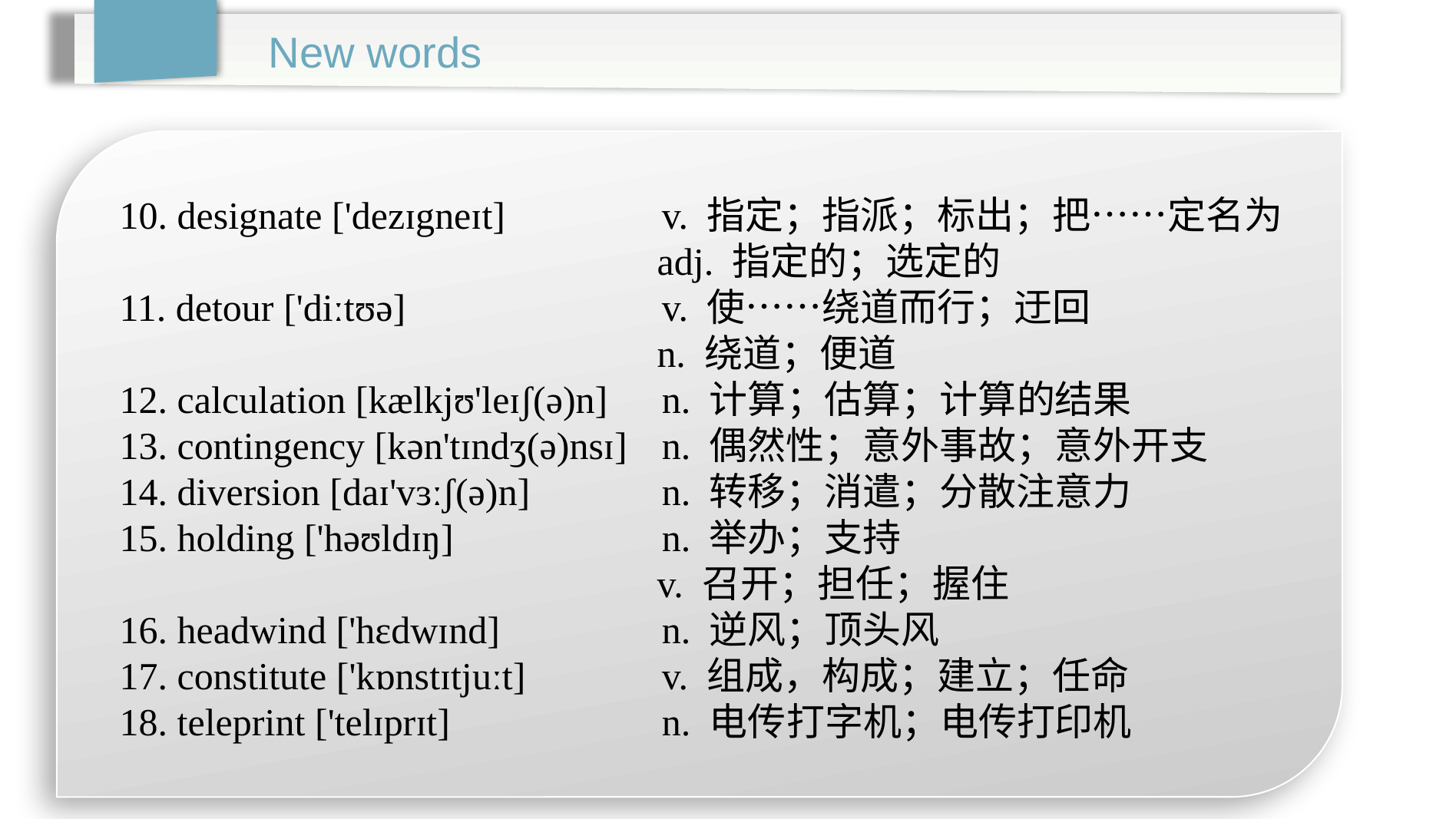

New words

10. designate ['dezɪgneɪt]		v. 指定；指派；标出；把……定名为
                                                        adj. 指定的；选定的
11. detour ['diːtʊə]			v. 使……绕道而行；迂回
                                                        n. 绕道；便道
12. calculation [kælkjʊ'leɪʃ(ə)n]	n. 计算；估算；计算的结果
13. contingency [kən'tɪndʒ(ə)nsɪ]	n. 偶然性；意外事故；意外开支
14. diversion [daɪ'vɜːʃ(ə)n]		n. 转移；消遣；分散注意力
15. holding ['həʊldɪŋ]		n. 举办；支持
                                                        v. 召开；担任；握住
16. headwind ['hɛdwɪnd]		n. 逆风；顶头风
17. constitute ['kɒnstɪtjuːt]		v. 组成，构成；建立；任命
18. teleprint ['telɪprɪt]		n. 电传打字机；电传打印机